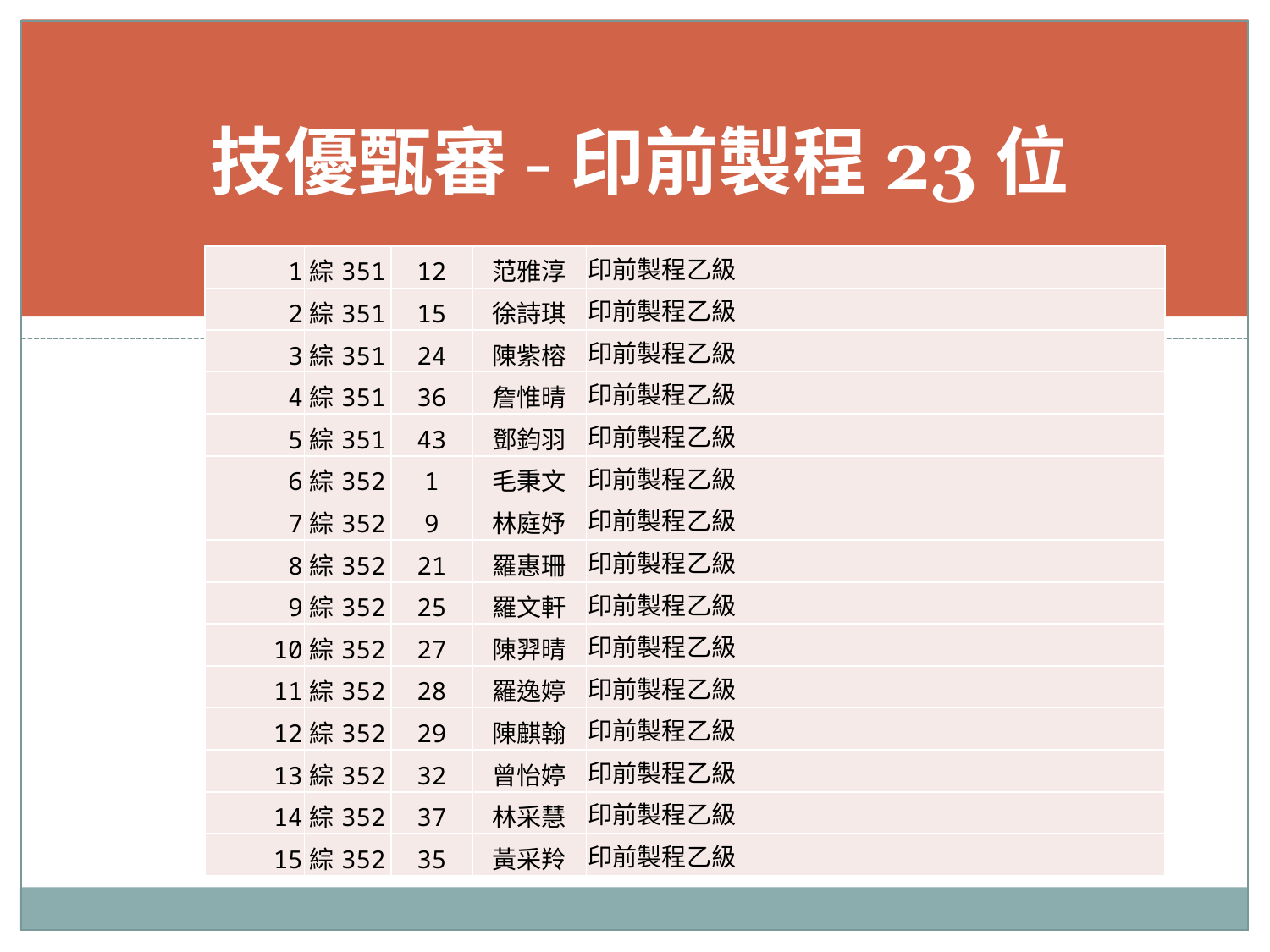

# 技優甄審-印前製程23位
| 1 | 綜351 | 12 | 范雅淳 | 印前製程乙級 |
| --- | --- | --- | --- | --- |
| 2 | 綜351 | 15 | 徐詩琪 | 印前製程乙級 |
| 3 | 綜351 | 24 | 陳紫榕 | 印前製程乙級 |
| 4 | 綜351 | 36 | 詹惟晴 | 印前製程乙級 |
| 5 | 綜351 | 43 | 鄧鈞羽 | 印前製程乙級 |
| 6 | 綜352 | 1 | 毛秉文 | 印前製程乙級 |
| 7 | 綜352 | 9 | 林庭妤 | 印前製程乙級 |
| 8 | 綜352 | 21 | 羅惠珊 | 印前製程乙級 |
| 9 | 綜352 | 25 | 羅文軒 | 印前製程乙級 |
| 10 | 綜352 | 27 | 陳羿晴 | 印前製程乙級 |
| 11 | 綜352 | 28 | 羅逸婷 | 印前製程乙級 |
| 12 | 綜352 | 29 | 陳麒翰 | 印前製程乙級 |
| 13 | 綜352 | 32 | 曾怡婷 | 印前製程乙級 |
| 14 | 綜352 | 37 | 林采慧 | 印前製程乙級 |
| 15 | 綜352 | 35 | 黃采羚 | 印前製程乙級 |